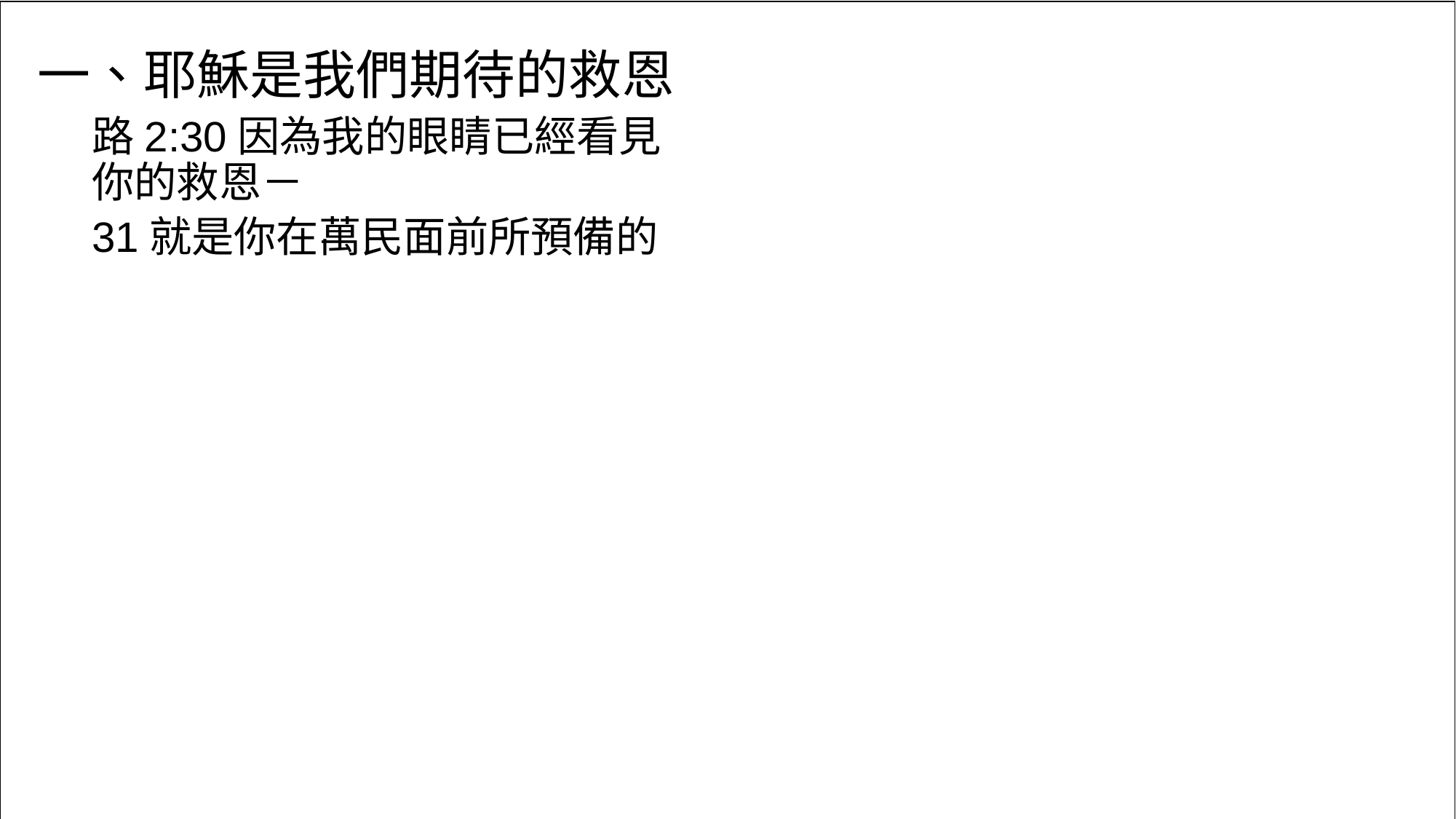

一、耶穌是我們期待的救恩
路2:30因為我的眼睛已經看見你的救恩－
31就是你在萬民面前所預備的
一、耶穌是我們期待的救恩
路2:30因為我的眼睛已經看見你的救恩－
31就是你在萬民面前所預備的